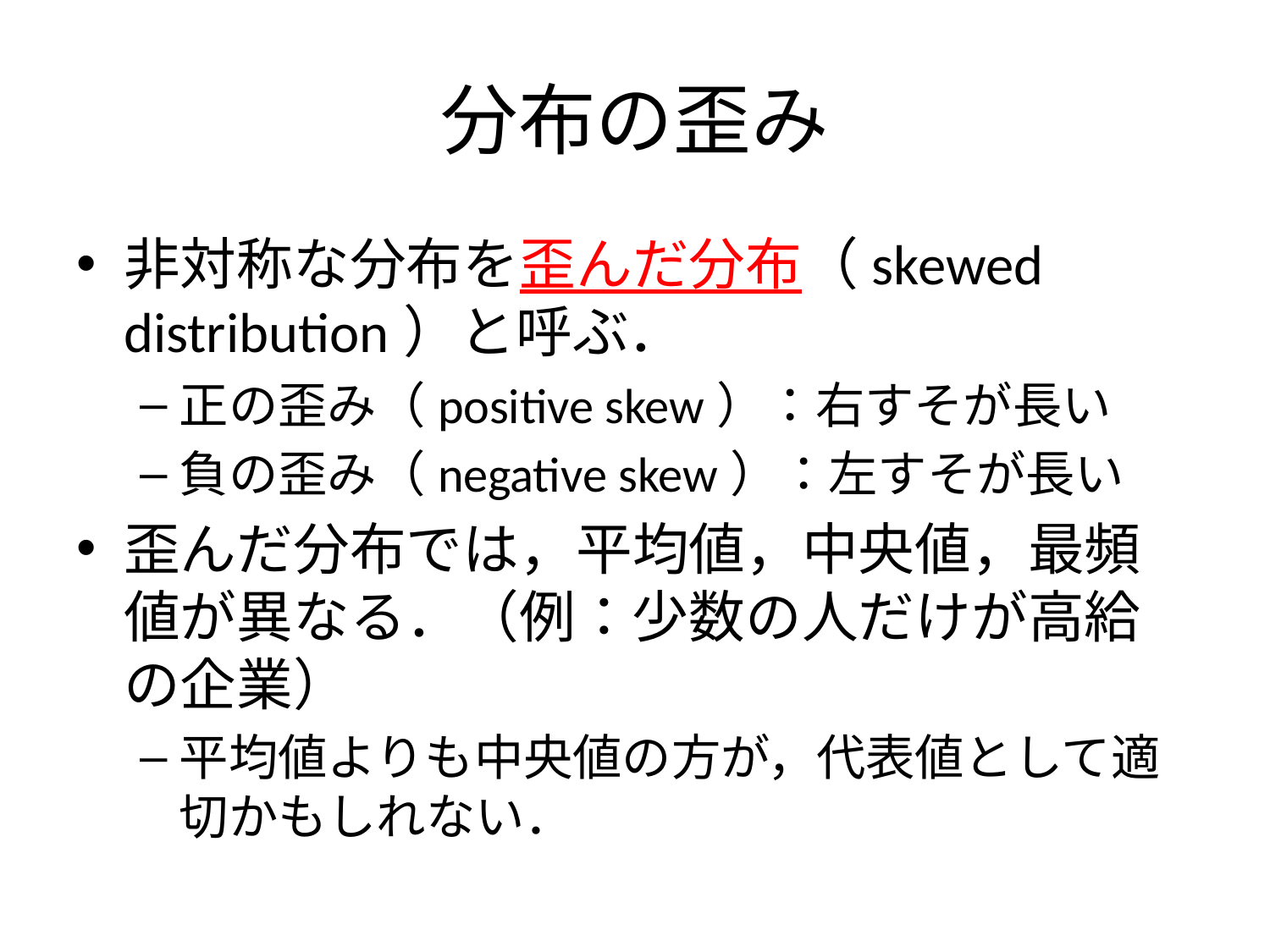

# 分布の歪み
非対称な分布を歪んだ分布（skewed distribution）と呼ぶ．
正の歪み（positive skew）：右すそが長い
負の歪み（negative skew）：左すそが長い
歪んだ分布では，平均値，中央値，最頻値が異なる．（例：少数の人だけが高給の企業）
平均値よりも中央値の方が，代表値として適切かもしれない．